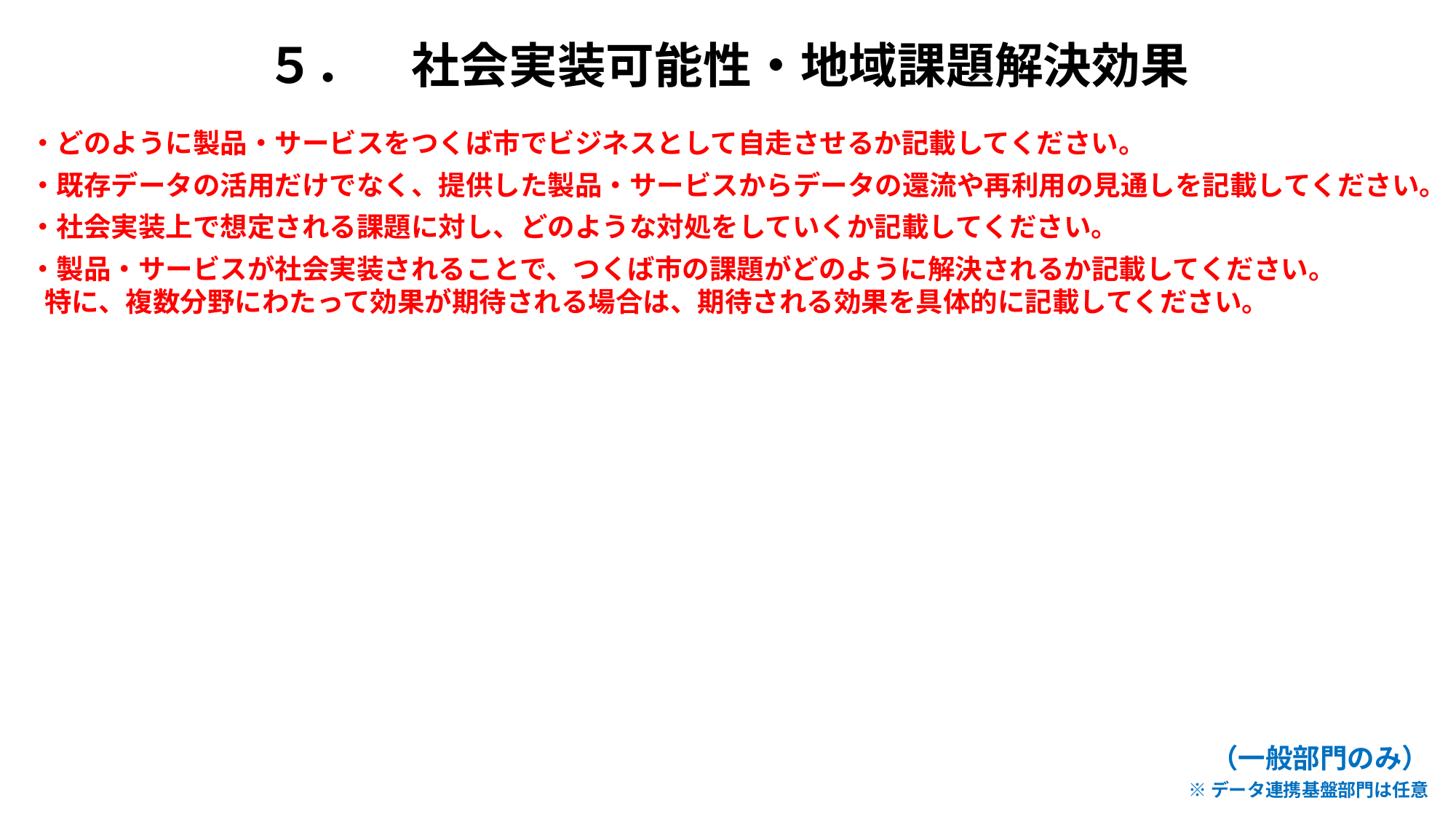

５．　社会実装可能性・地域課題解決効果
・どのように製品・サービスをつくば市でビジネスとして自走させるか記載してください。
・既存データの活用だけでなく、提供した製品・サービスからデータの還流や再利用の見通しを記載してください。
・社会実装上で想定される課題に対し、どのような対処をしていくか記載してください。
・製品・サービスが社会実装されることで、つくば市の課題がどのように解決されるか記載してください。
特に、複数分野にわたって効果が期待される場合は、期待される効果を具体的に記載してください。
（一般部門のみ）
※データ連携基盤部門は任意